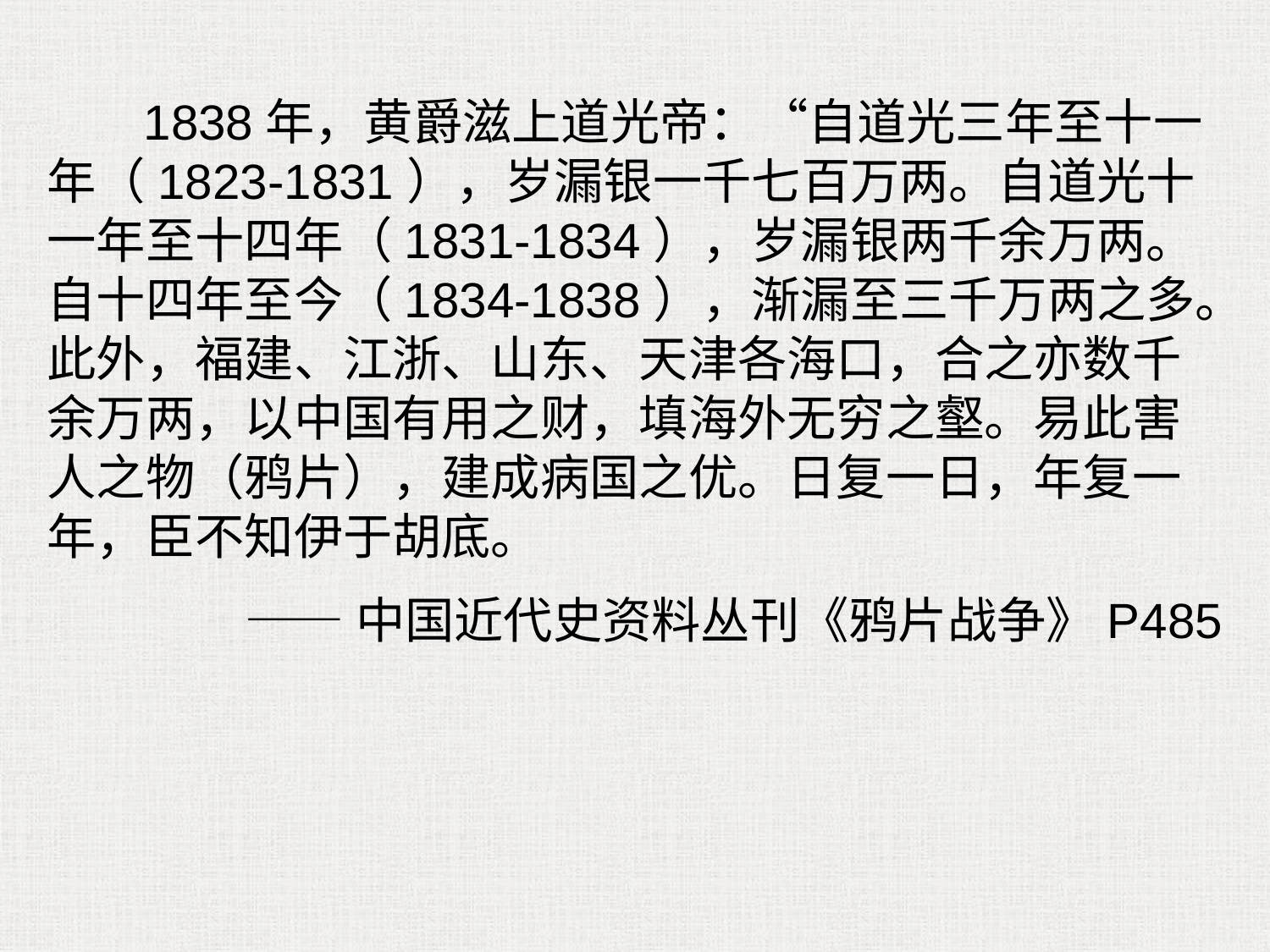

1838年，黄爵滋上道光帝：“自道光三年至十一年（1823-1831），岁漏银一千七百万两。自道光十一年至十四年（1831-1834），岁漏银两千余万两。自十四年至今（1834-1838），渐漏至三千万两之多。此外，福建、江浙、山东、天津各海口，合之亦数千余万两，以中国有用之财，填海外无穷之壑。易此害人之物（鸦片），建成病国之优。日复一日，年复一年，臣不知伊于胡底。
——中国近代史资料丛刊《鸦片战争》P485